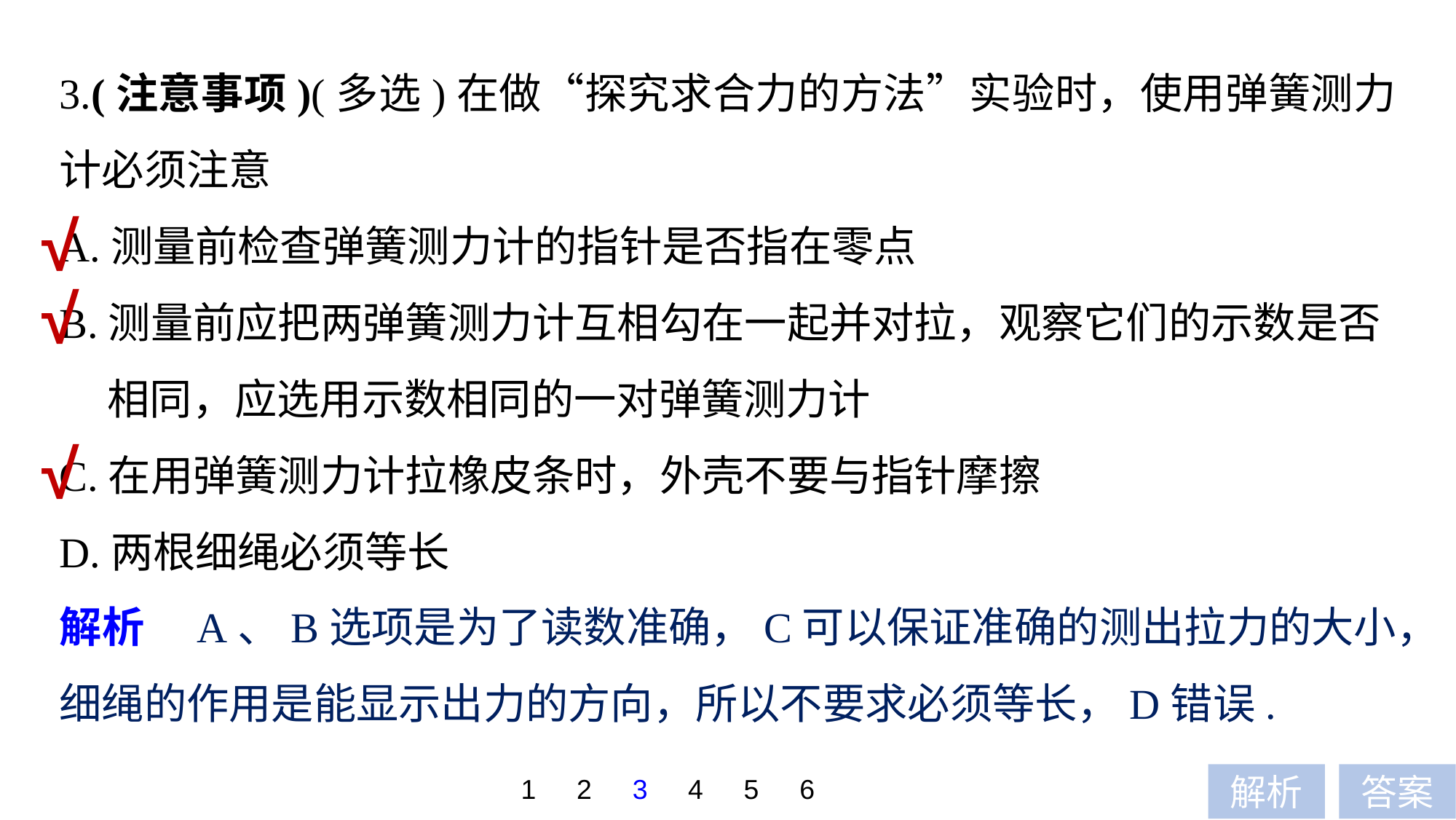

3.(注意事项)(多选)在做“探究求合力的方法”实验时，使用弹簧测力计必须注意
A.测量前检查弹簧测力计的指针是否指在零点
B.测量前应把两弹簧测力计互相勾在一起并对拉，观察它们的示数是否
    相同，应选用示数相同的一对弹簧测力计
C.在用弹簧测力计拉橡皮条时，外壳不要与指针摩擦
D.两根细绳必须等长
√
√
√
解析　A、B选项是为了读数准确，C可以保证准确的测出拉力的大小，细绳的作用是能显示出力的方向，所以不要求必须等长，D错误.
1
2
3
4
5
6
解析
答案